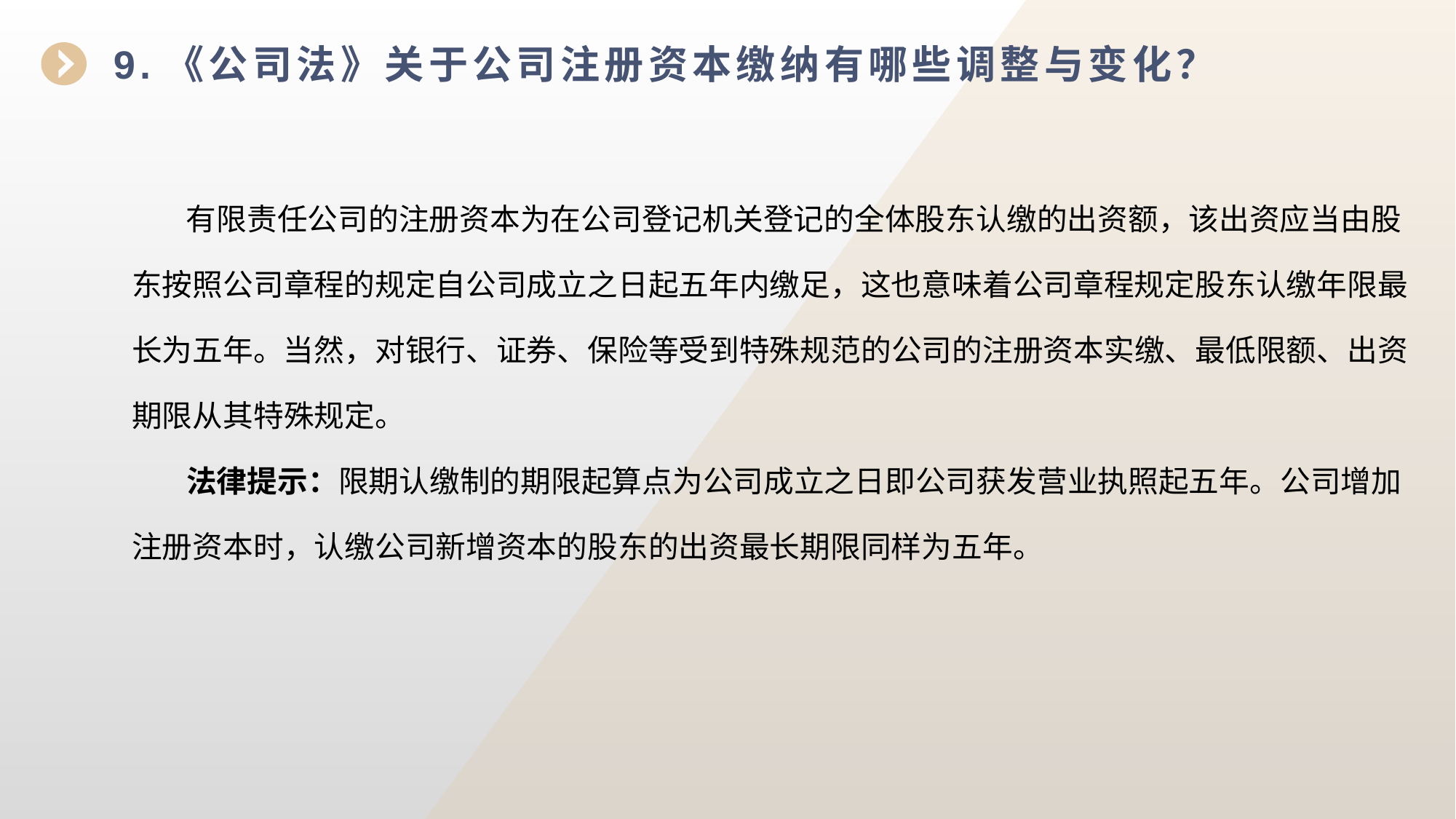

9.《公司法》关于公司注册资本缴纳有哪些调整与变化？

       有限责任公司的注册资本为在公司登记机关登记的全体股东认缴的出资额，该出资应当由股东按照公司章程的规定自公司成立之日起五年内缴足，这也意味着公司章程规定股东认缴年限最长为五年。当然，对银行、证券、保险等受到特殊规范的公司的注册资本实缴、最低限额、出资期限从其特殊规定。
       法律提示：限期认缴制的期限起算点为公司成立之日即公司获发营业执照起五年。公司增加注册资本时，认缴公司新增资本的股东的出资最长期限同样为五年。